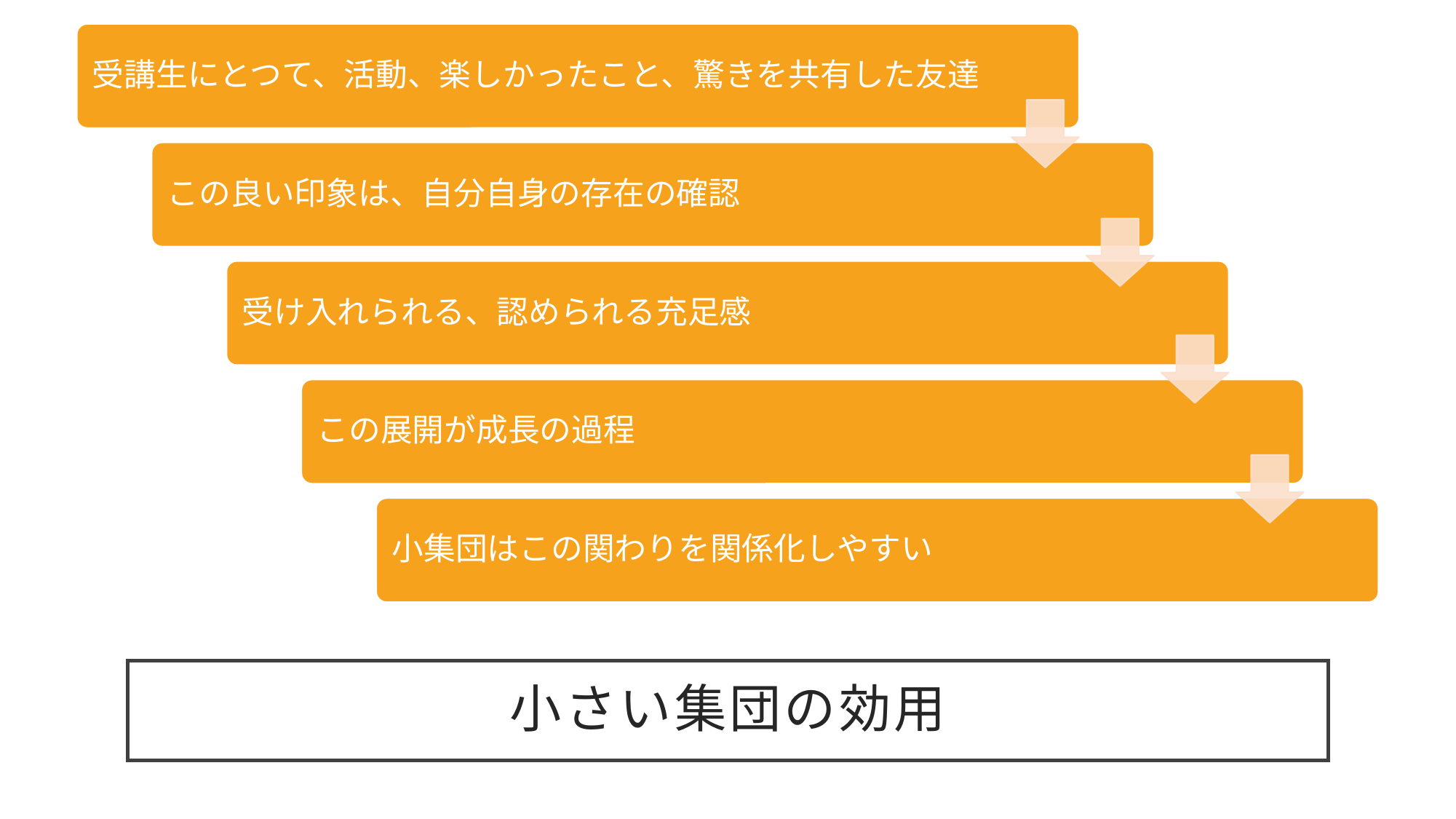

受講生にとつて、活動、楽しかったこと、驚きを共有した友達
この良い印象は、自分自身の存在の確認
受け入れられる、認められる充足感
この展開が成長の過程
小集団はこの関わりを関係化しやすい

# 小さい集団の効用